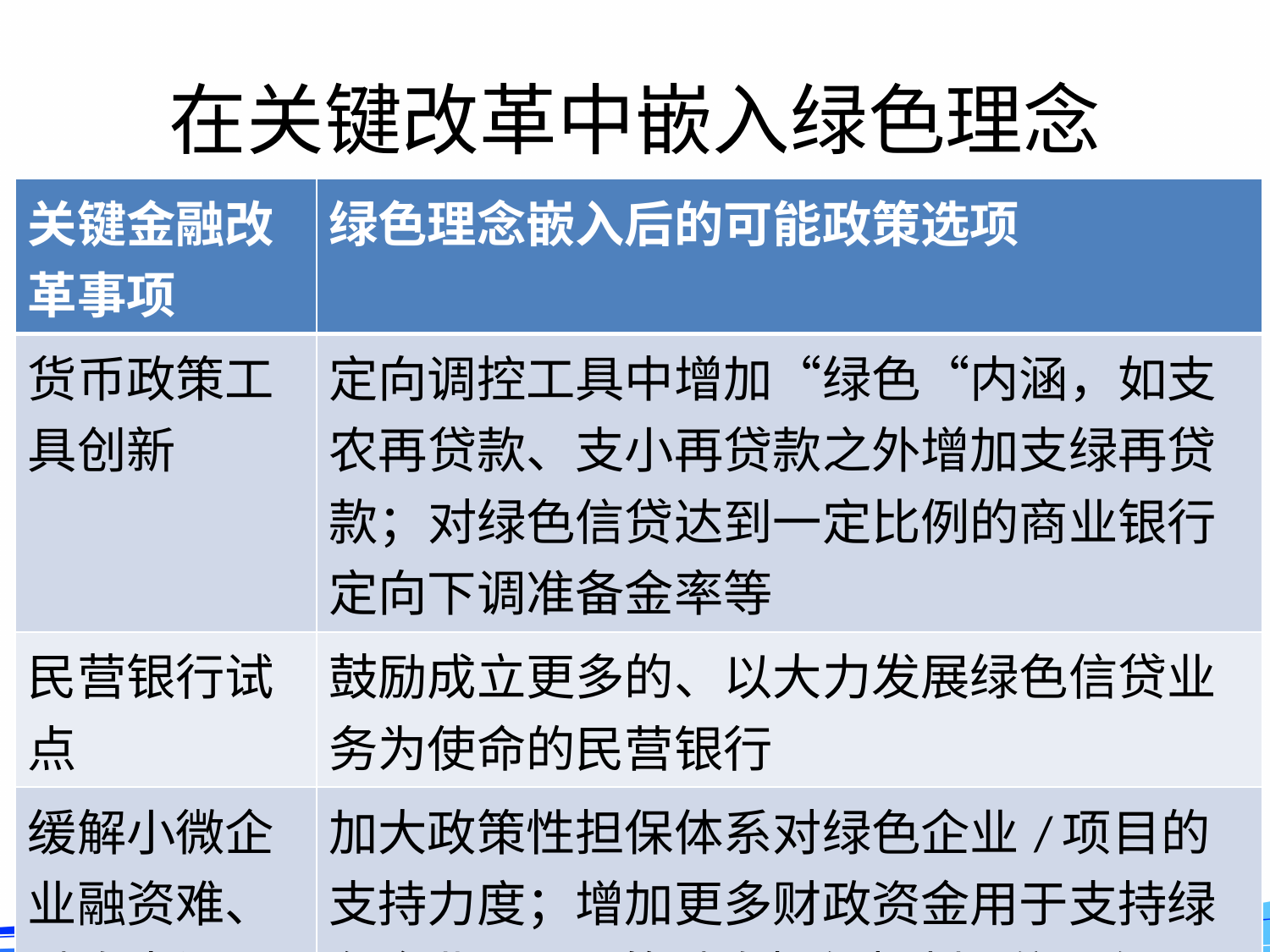

# 在关键改革中嵌入绿色理念
| 关键金融改革事项 | 绿色理念嵌入后的可能政策选项 |
| --- | --- |
| 货币政策工具创新 | 定向调控工具中增加“绿色“内涵，如支农再贷款、支小再贷款之外增加支绿再贷款；对绿色信贷达到一定比例的商业银行定向下调准备金率等 |
| 民营银行试点 | 鼓励成立更多的、以大力发展绿色信贷业务为使命的民营银行 |
| 缓解小微企业融资难、融资贵问题 | 加大政策性担保体系对绿色企业/项目的支持力度；增加更多财政资金用于支持绿色企业/项目的融资担保机制/信用保证保险产品的发展 |